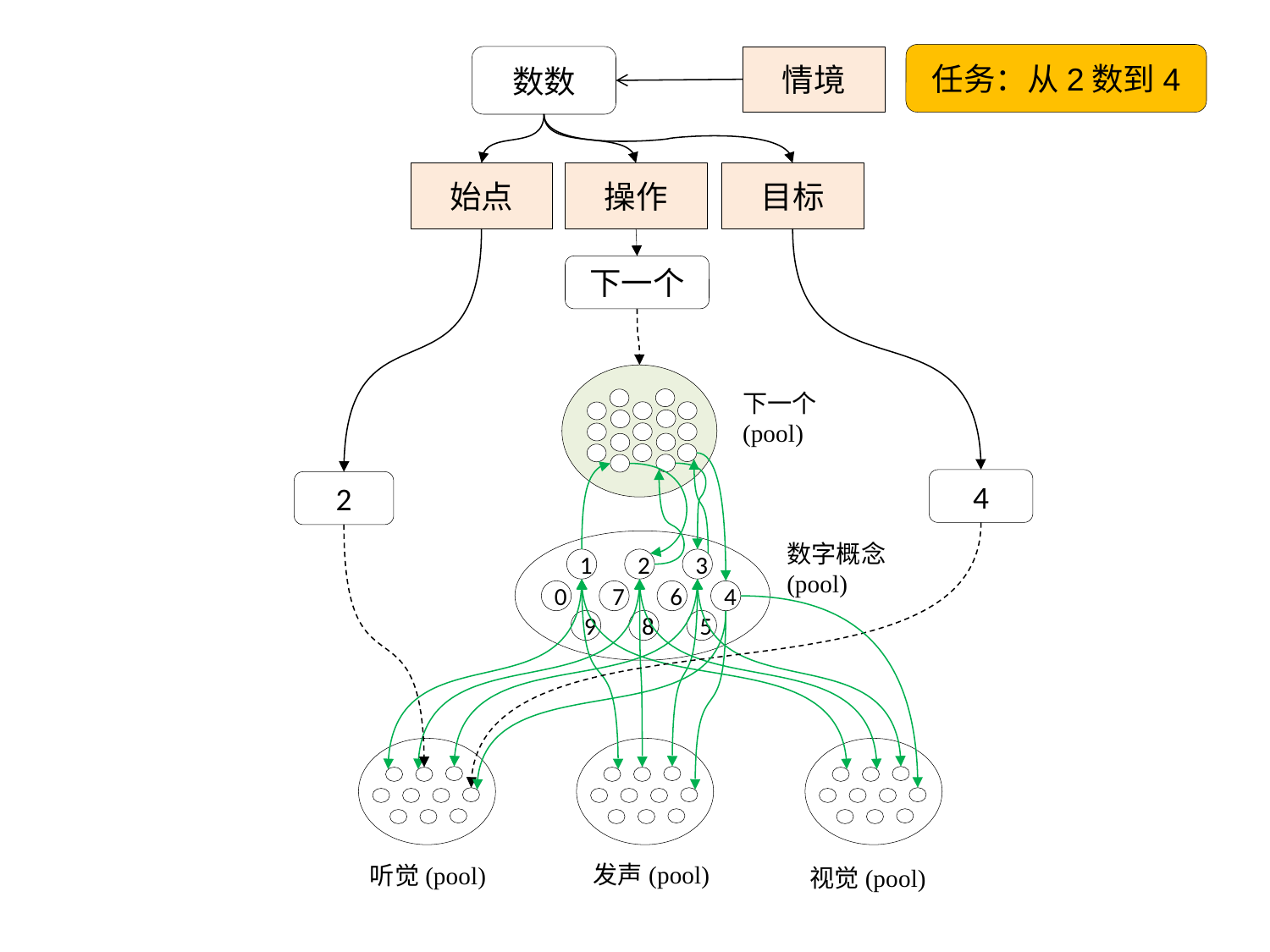

任务：从2数到4
数数
情境
始点
操作
目标
下一个

下一个
(pool)

4
2
数字概念
(pool)

1
2
3
0
7
6
4
9
8
5

发声(pool)
听觉(pool)
视觉(pool)